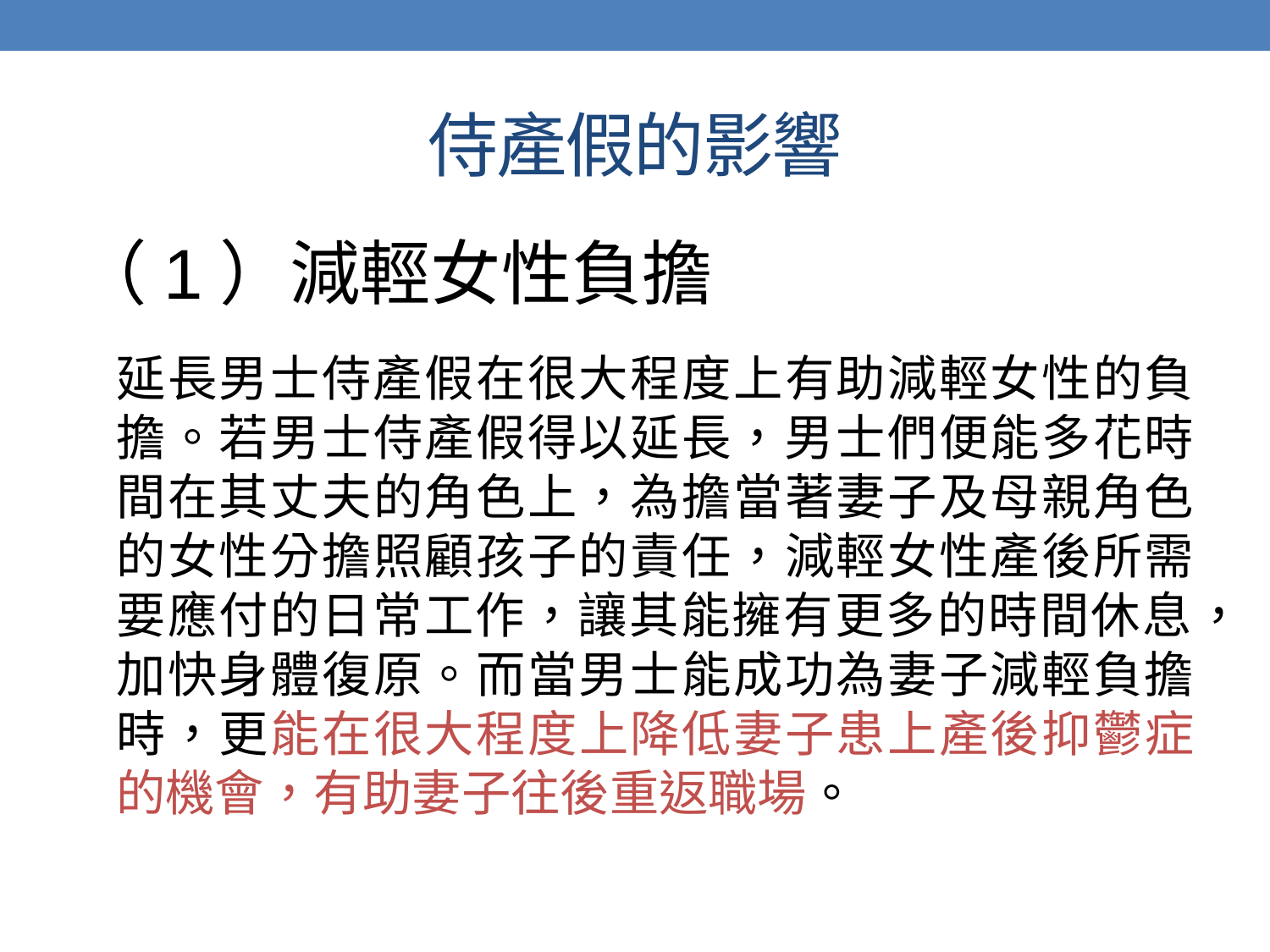

# 侍產假的影響
（1）減輕女性負擔
延長男士侍產假在很大程度上有助減輕女性的負擔。若男士侍產假得以延長，男士們便能多花時間在其丈夫的角色上，為擔當著妻子及母親角色的女性分擔照顧孩子的責任，減輕女性產後所需要應付的日常工作，讓其能擁有更多的時間休息，加快身體復原。而當男士能成功為妻子減輕負擔時，更能在很大程度上降低妻子患上產後抑鬱症的機會，有助妻子往後重返職場。